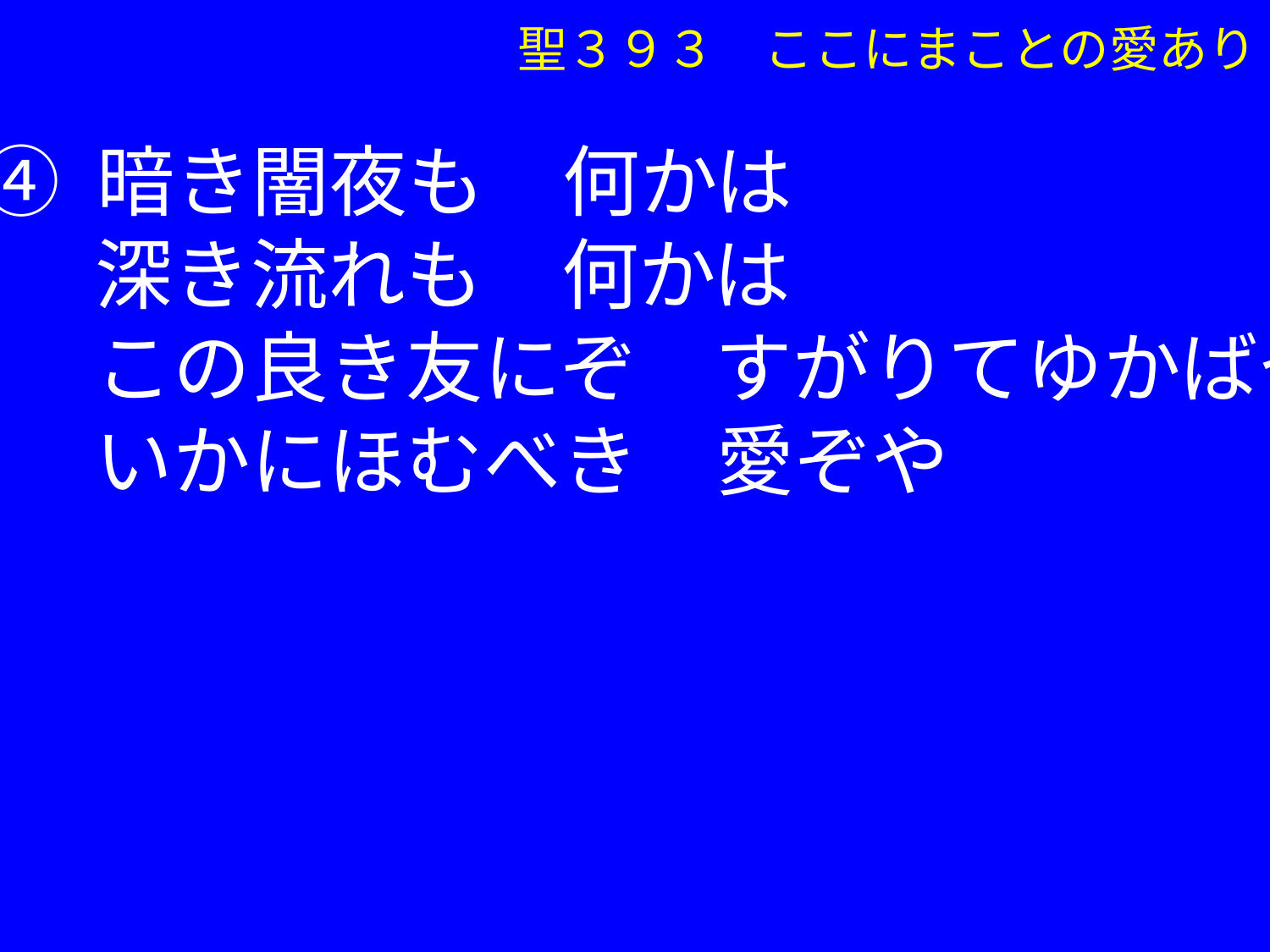

聖３９３　ここにまことの愛あり
④ 暗き闇夜も　何かは
　  深き流れも　何かは
　  この良き友にぞ　すがりてゆかばや
　  いかにほむべき　愛ぞや